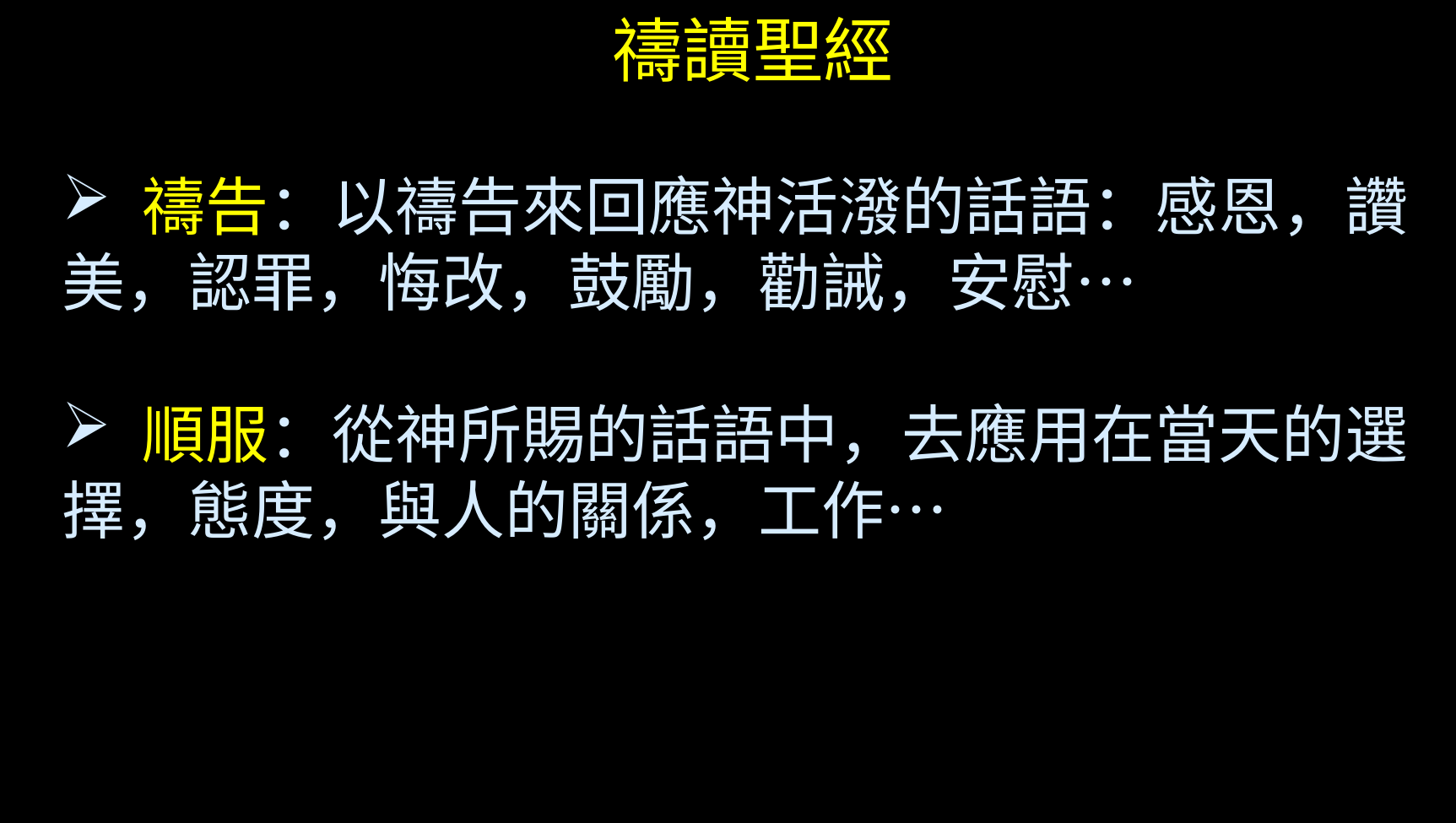

禱讀聖經

 禱告：以禱告來回應神活潑的話語：感恩，讚美，認罪，悔改，鼓勵，勸誡，安慰…

 順服：從神所賜的話語中，去應用在當天的選擇，態度，與人的關係，工作…